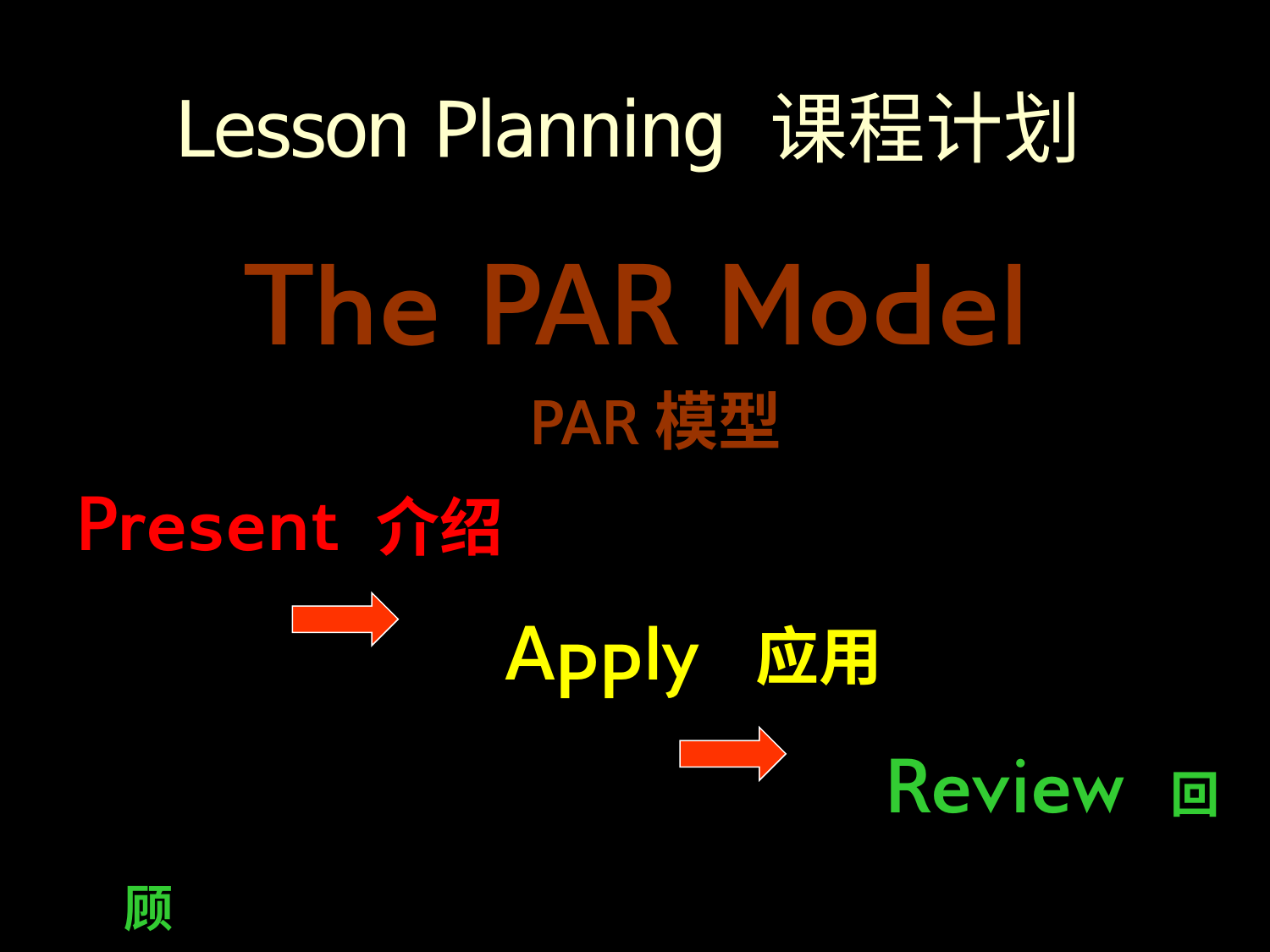

# Lesson Planning 课程计划
The PAR Model
PAR模型
Present 介绍
				Apply 应用
							Review 回顾